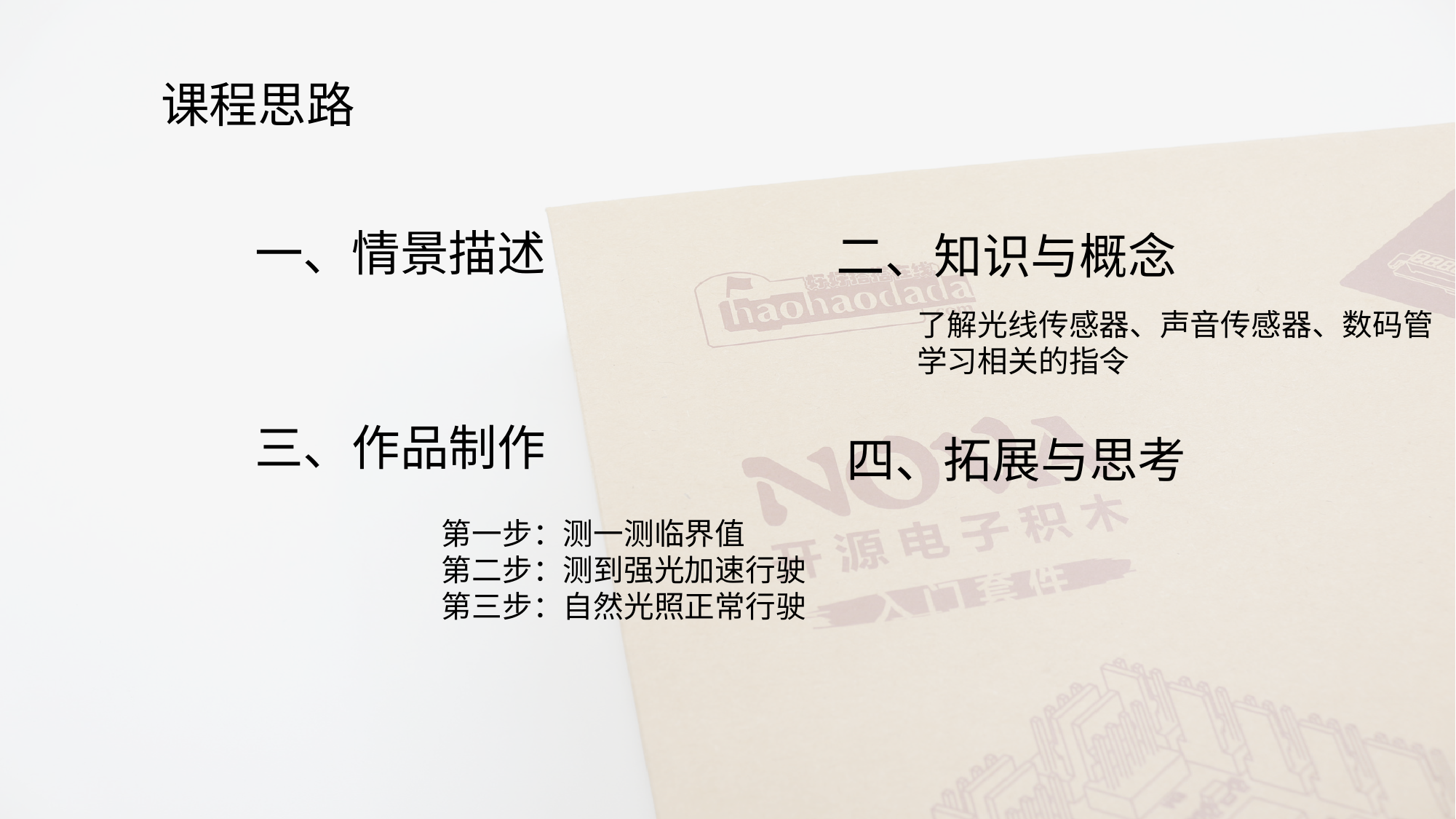

课程思路
一、情景描述
二、知识与概念
了解光线传感器、声音传感器、数码管
学习相关的指令
三、作品制作
四、拓展与思考
第一步：测一测临界值
第二步：测到强光加速行驶
第三步：自然光照正常行驶